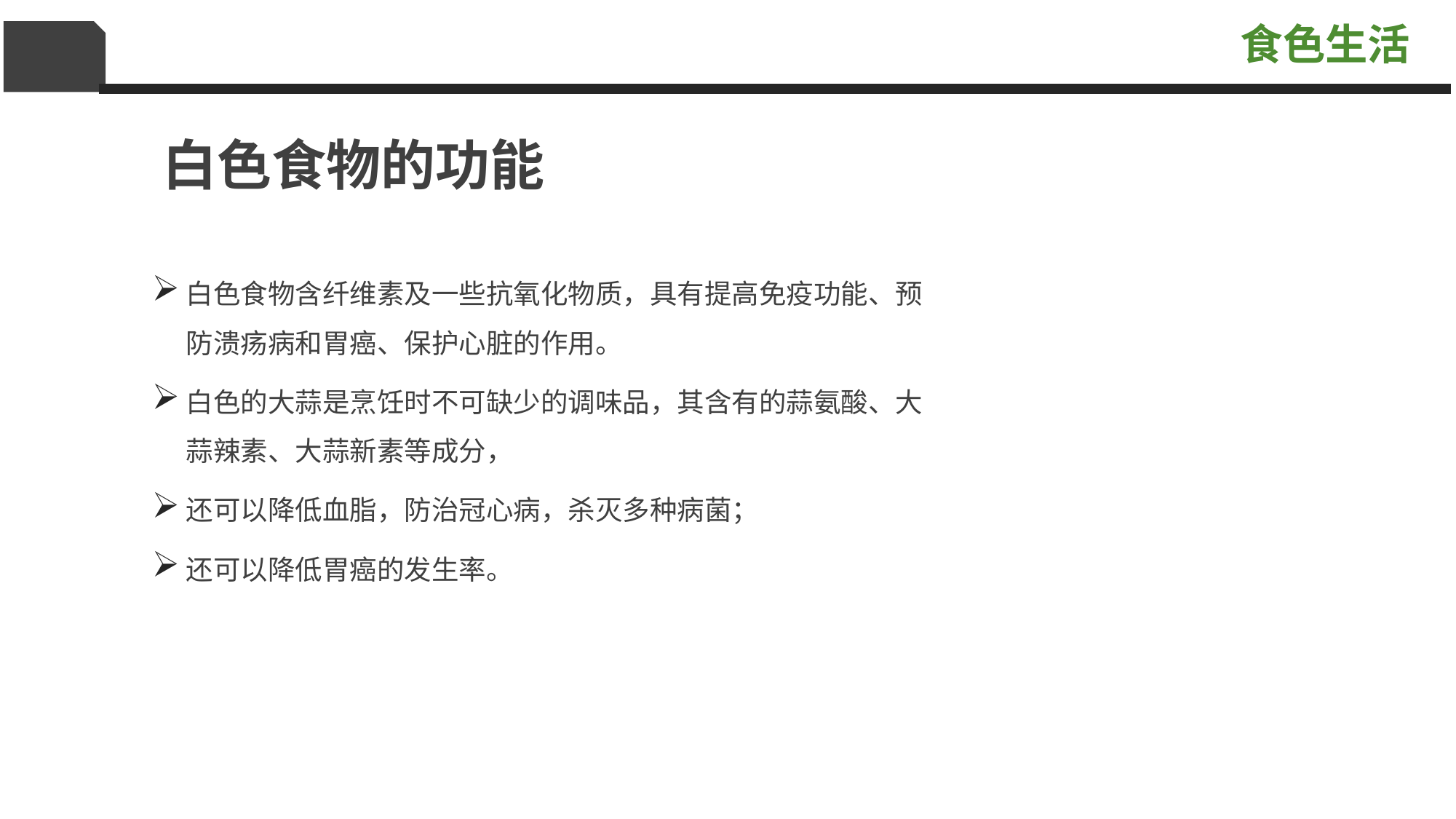

白色食物的功能
白色食物含纤维素及一些抗氧化物质，具有提高免疫功能、预防溃疡病和胃癌、保护心脏的作用。
白色的大蒜是烹饪时不可缺少的调味品，其含有的蒜氨酸、大蒜辣素、大蒜新素等成分，
还可以降低血脂，防治冠心病，杀灭多种病菌；
还可以降低胃癌的发生率。